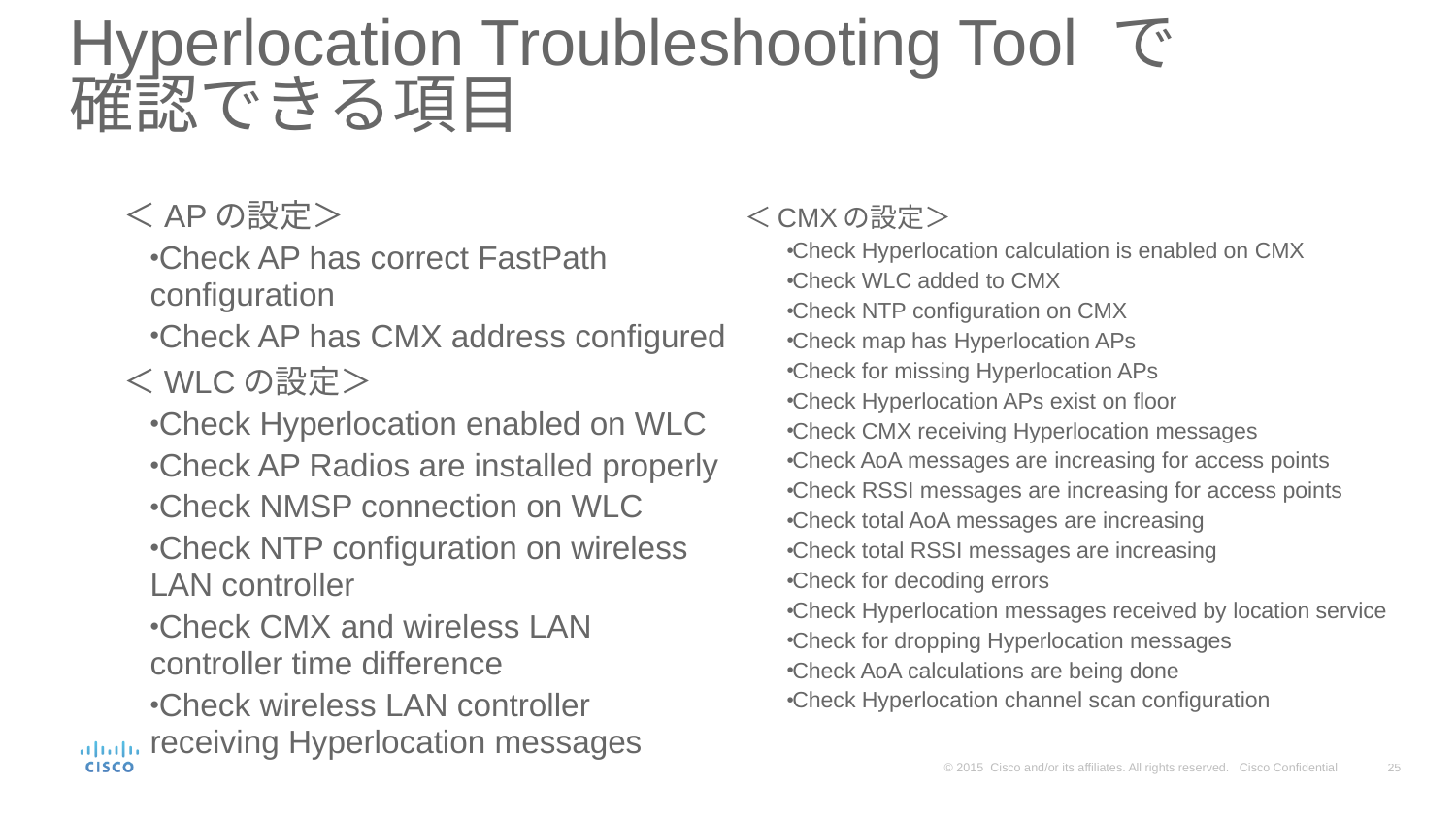

# Hyperlocation Troubleshooting Tool で 確認できる項目
＜APの設定＞
Check AP has correct FastPath configuration
Check AP has CMX address configured
＜WLCの設定＞
Check Hyperlocation enabled on WLC
Check AP Radios are installed properly
Check NMSP connection on WLC
Check NTP configuration on wireless LAN controller
Check CMX and wireless LAN controller time difference
Check wireless LAN controller receiving Hyperlocation messages

＜CMXの設定＞
Check Hyperlocation calculation is enabled on CMX
Check WLC added to CMX
Check NTP configuration on CMX
Check map has Hyperlocation APs
Check for missing Hyperlocation APs
Check Hyperlocation APs exist on floor
Check CMX receiving Hyperlocation messages
Check AoA messages are increasing for access points
Check RSSI messages are increasing for access points
Check total AoA messages are increasing
Check total RSSI messages are increasing
Check for decoding errors
Check Hyperlocation messages received by location service
Check for dropping Hyperlocation messages
Check AoA calculations are being done
Check Hyperlocation channel scan configuration